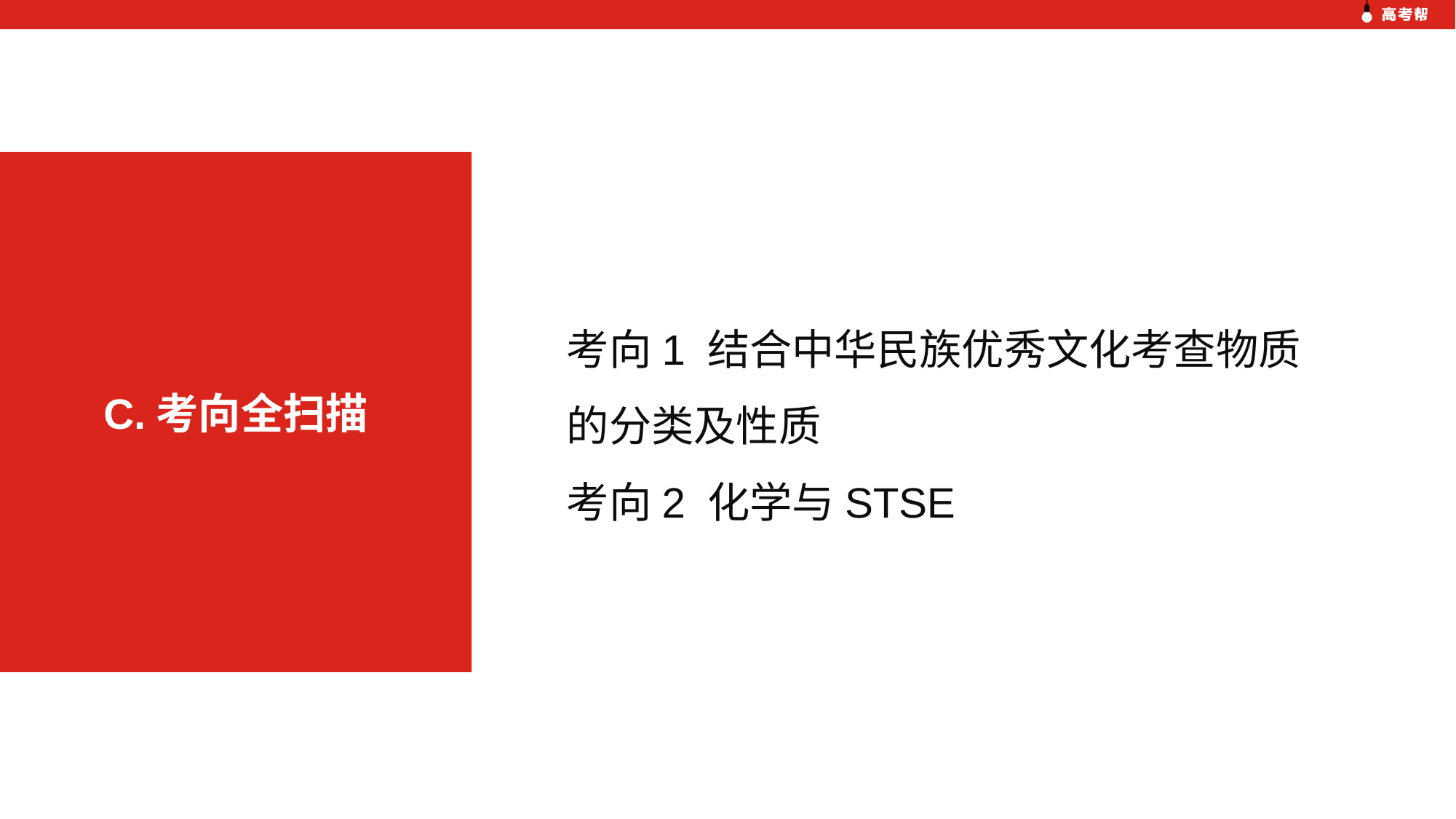

考向1 结合中华民族优秀文化考查物质的分类及性质
考向2 化学与STSE
C.考向全扫描